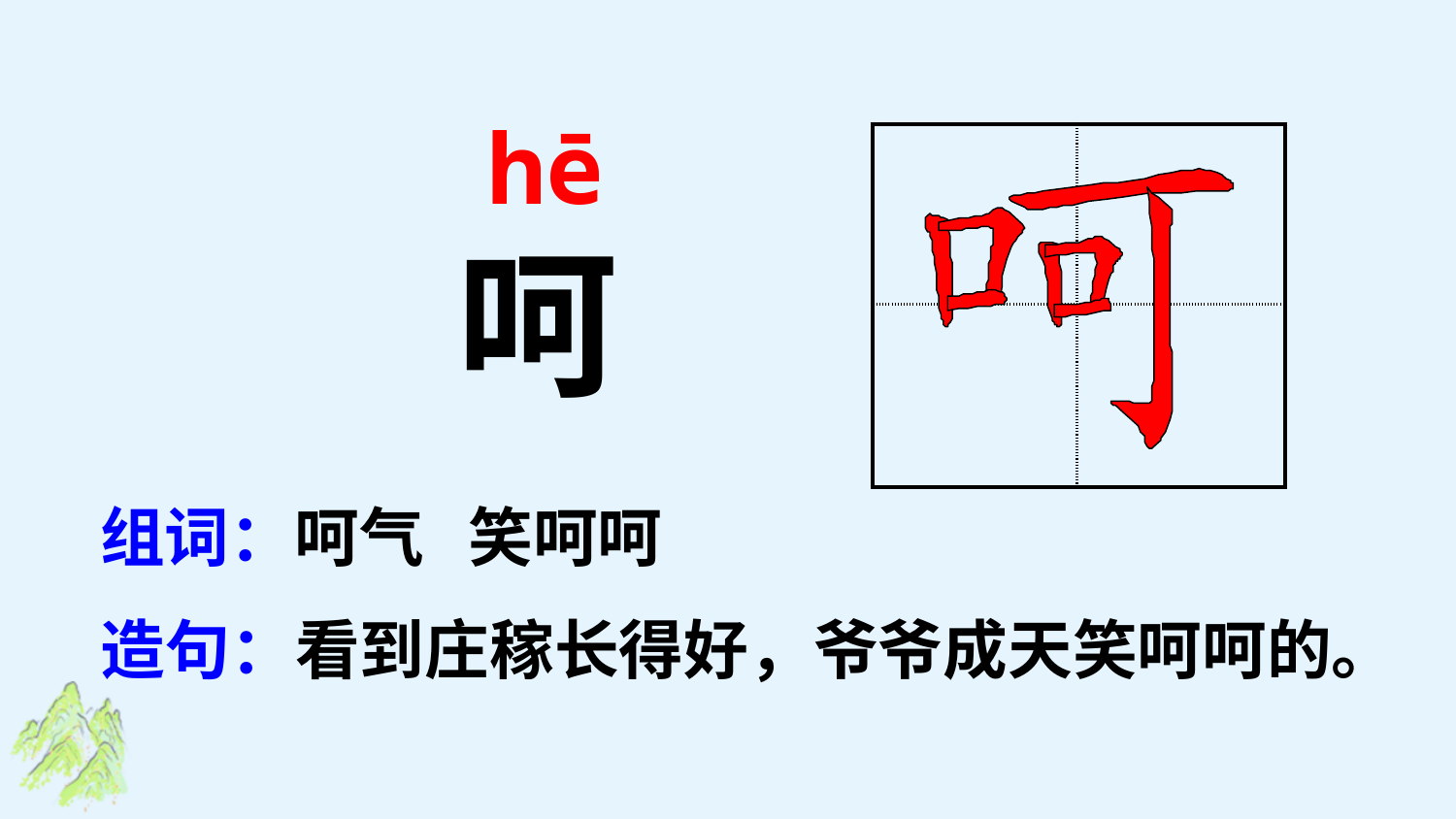

hē
|  |  |
| --- | --- |
|  |  |

呵

组词：呵气   笑呵呵
造句：看到庄稼长得好，爷爷成天笑呵呵的。